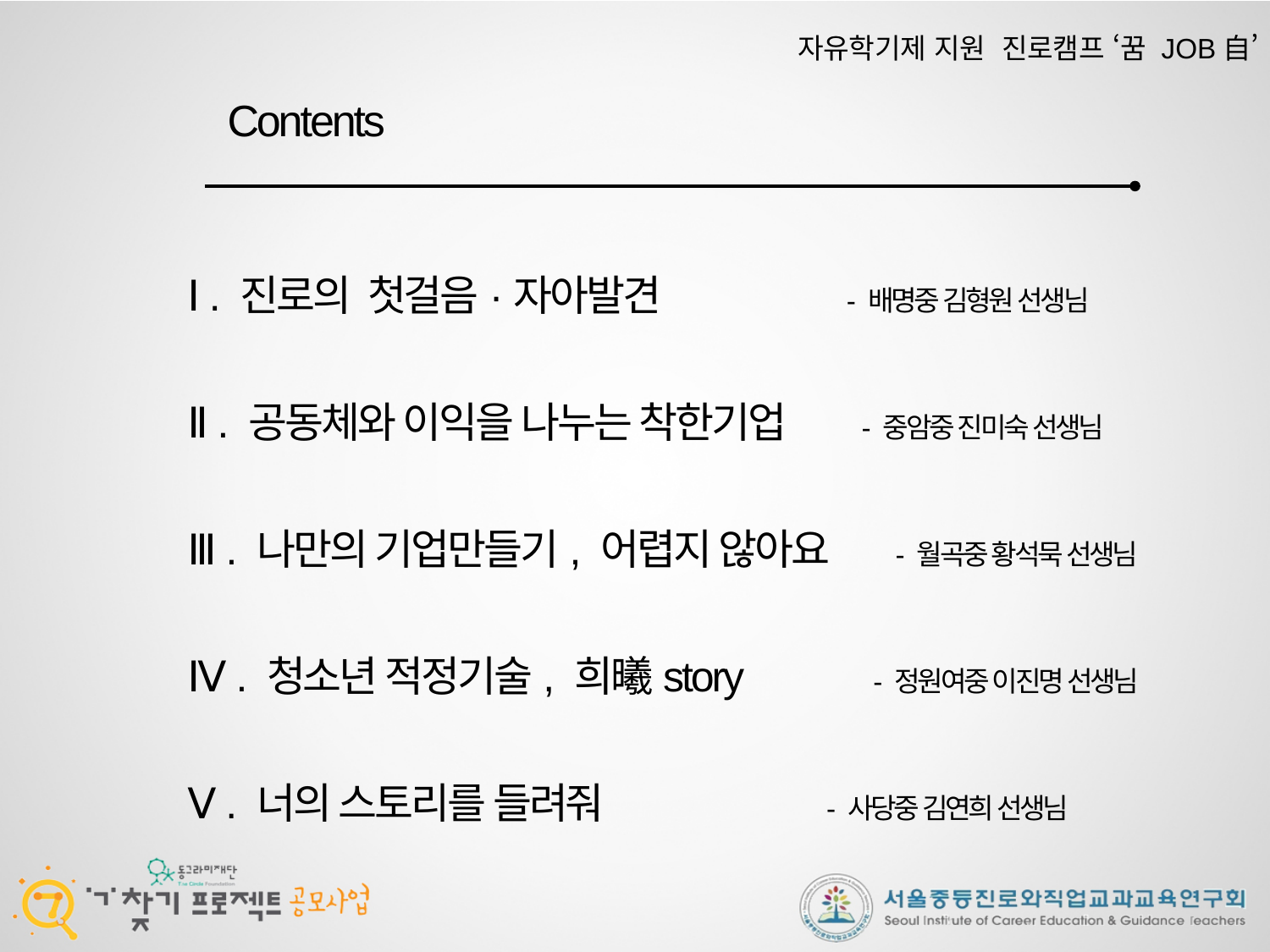

# 자유학기제 지원  진로캠프 ‘꿈 JOB自’
Contents
Ⅰ . 진로의  첫걸음·자아발견                   - 배명중 김형원 선생님
Ⅱ . 공동체와 이익을 나누는 착한기업       - 중암중 진미숙 선생님
Ⅲ . 나만의 기업만들기, 어렵지 않아요      - 월곡중 황석묵 선생님
Ⅳ . 청소년 적정기술, 희曦story              - 정원여중 이진명 선생님
Ⅴ . 너의 스토리를 들려줘                       - 사당중 김연희 선생님

Ⅲ. IMC 전략 제안
인지
공감
확산